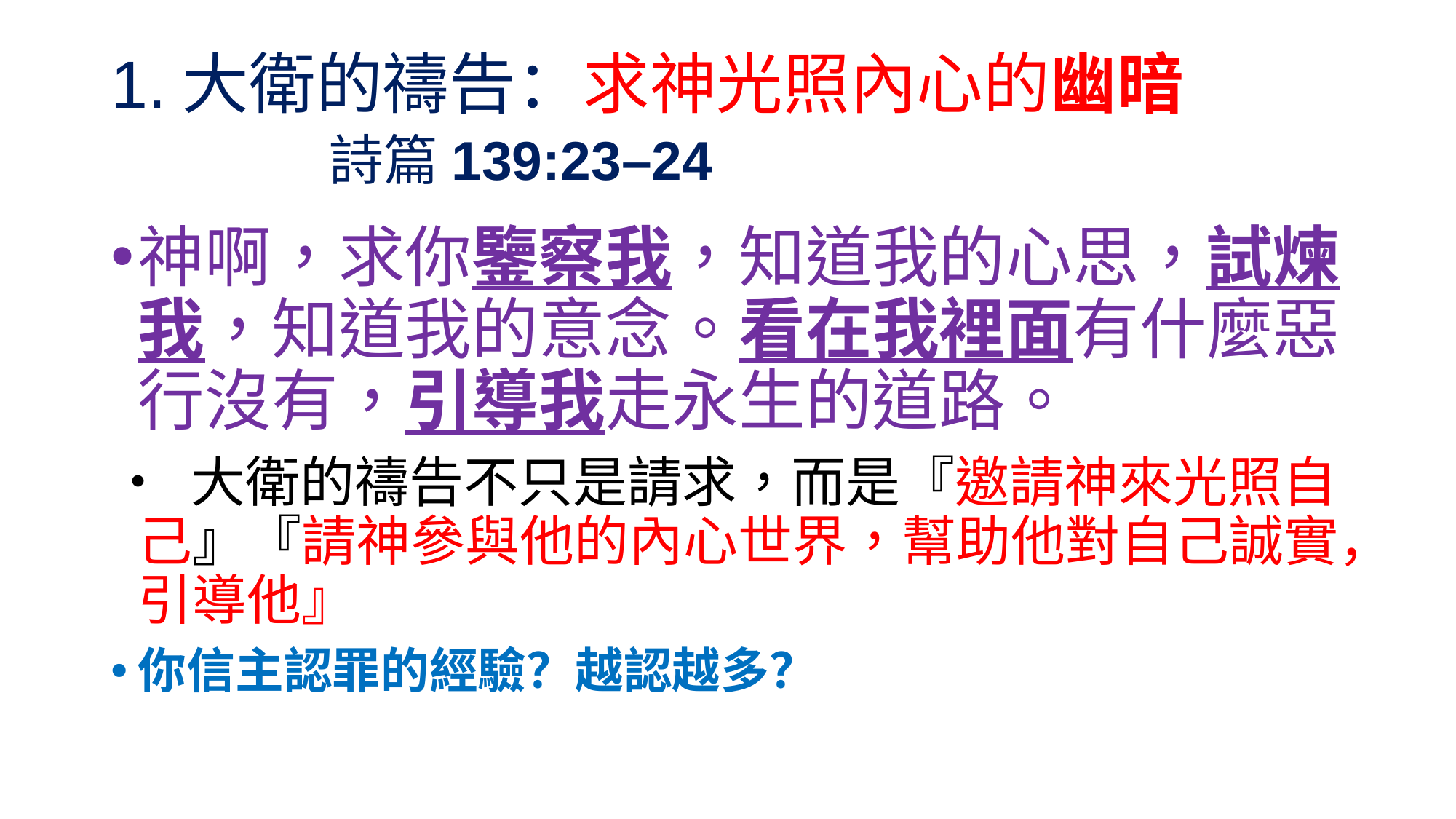

# 1.大衛的禱告：求神光照內心的幽暗 詩篇139:23–24
神啊，求你鑒察我，知道我的心思，試煉我，知道我的意念。看在我裡面有什麼惡行沒有，引導我走永生的道路。
• 大衛的禱告不只是請求，而是『邀請神來光照自己』『請神參與他的內心世界，幫助他對自己誠實，引導他』
你信主認罪的經驗？越認越多？